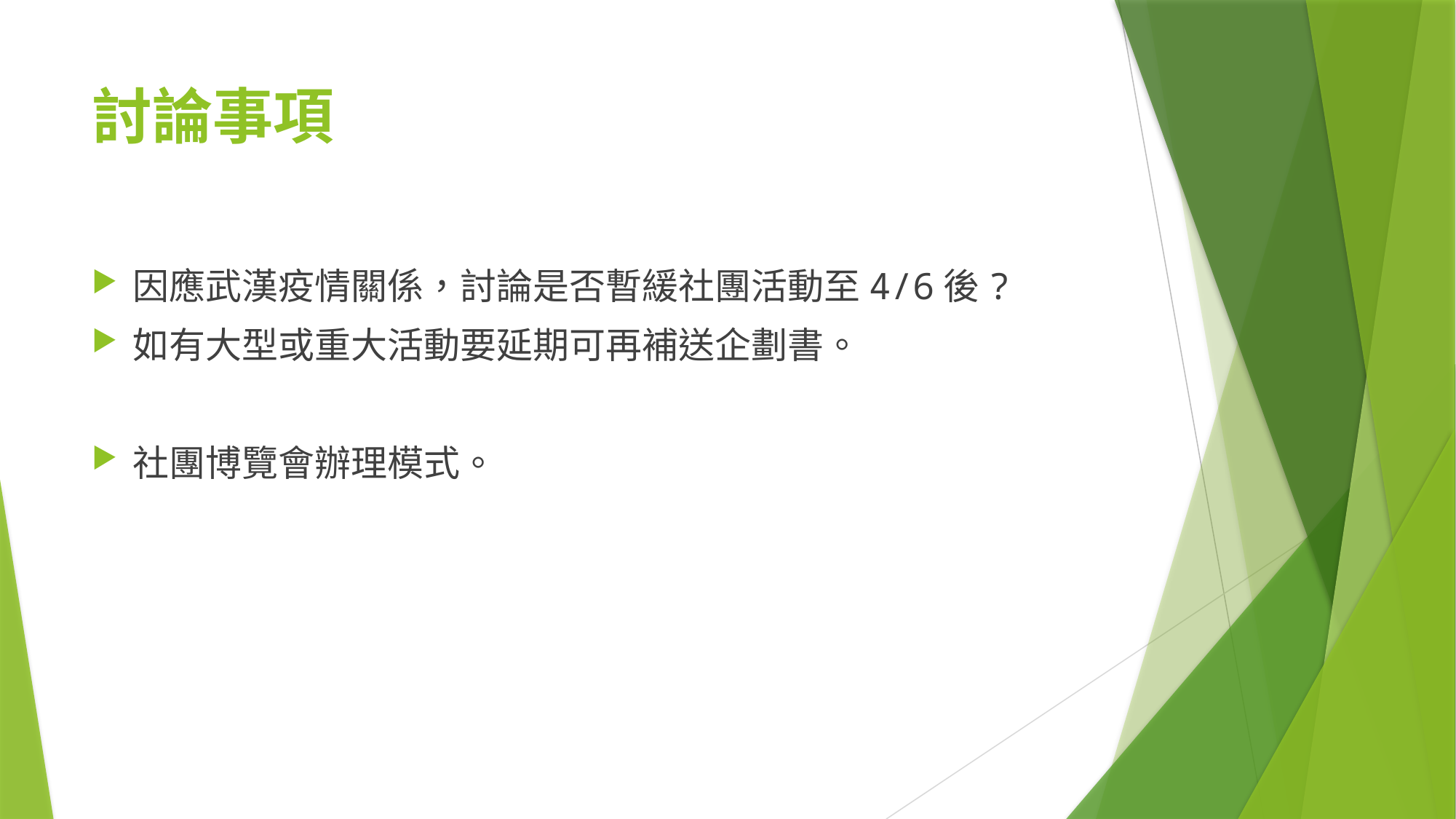

# 討論事項
因應武漢疫情關係，討論是否暫緩社團活動至4/6後?
如有大型或重大活動要延期可再補送企劃書。

社團博覽會辦理模式。